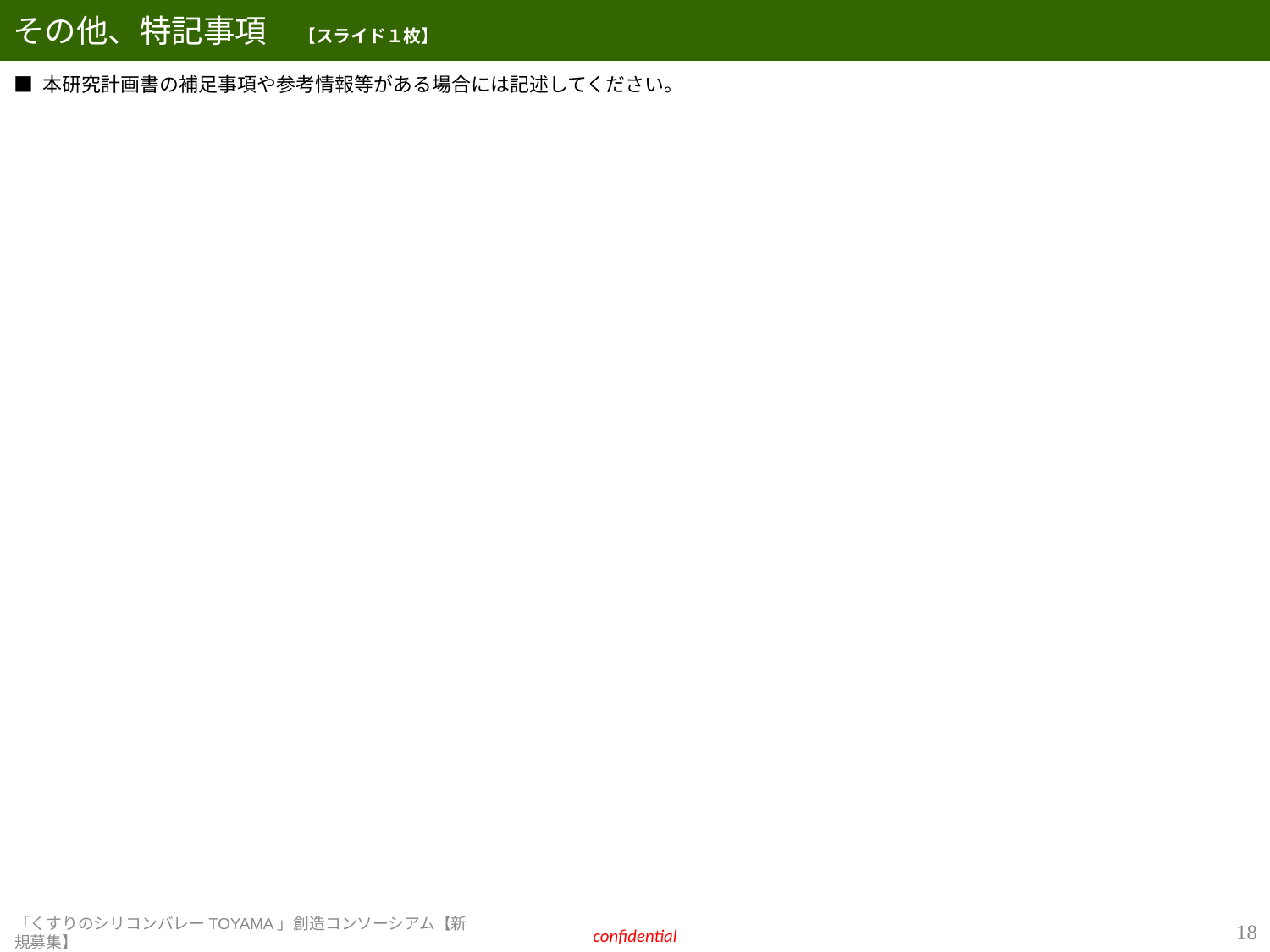

# その他、特記事項　【スライド１枚】
■ 本研究計画書の補足事項や参考情報等がある場合には記述してください。
18
「くすりのシリコンバレーTOYAMA」創造コンソーシアム【新規募集】